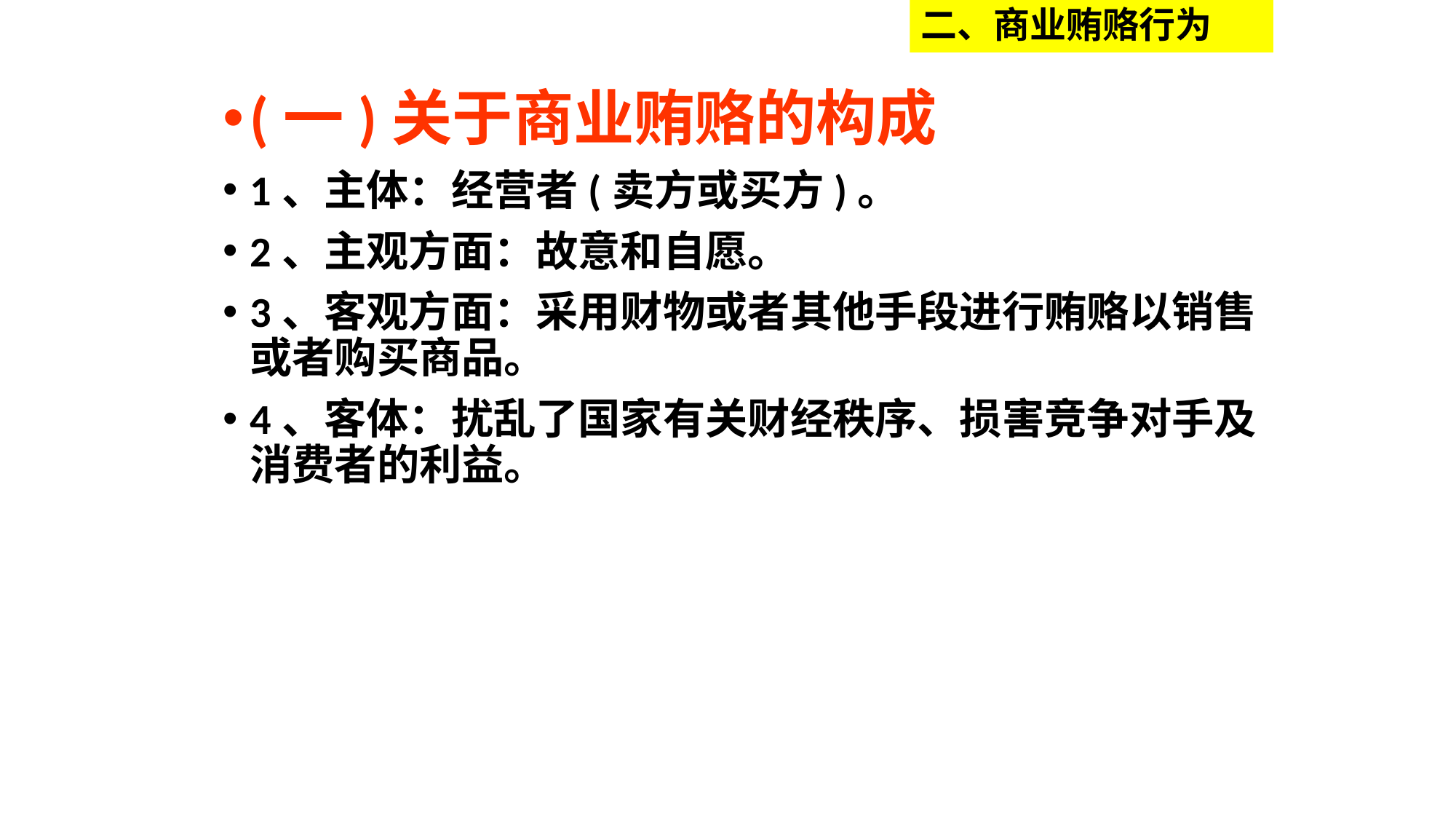

# 二、商业贿赂行为
(一)关于商业贿赂的构成
1、主体：经营者(卖方或买方)。
2、主观方面：故意和自愿。
3、客观方面：采用财物或者其他手段进行贿赂以销售或者购买商品。
4、客体：扰乱了国家有关财经秩序、损害竞争对手及消费者的利益。